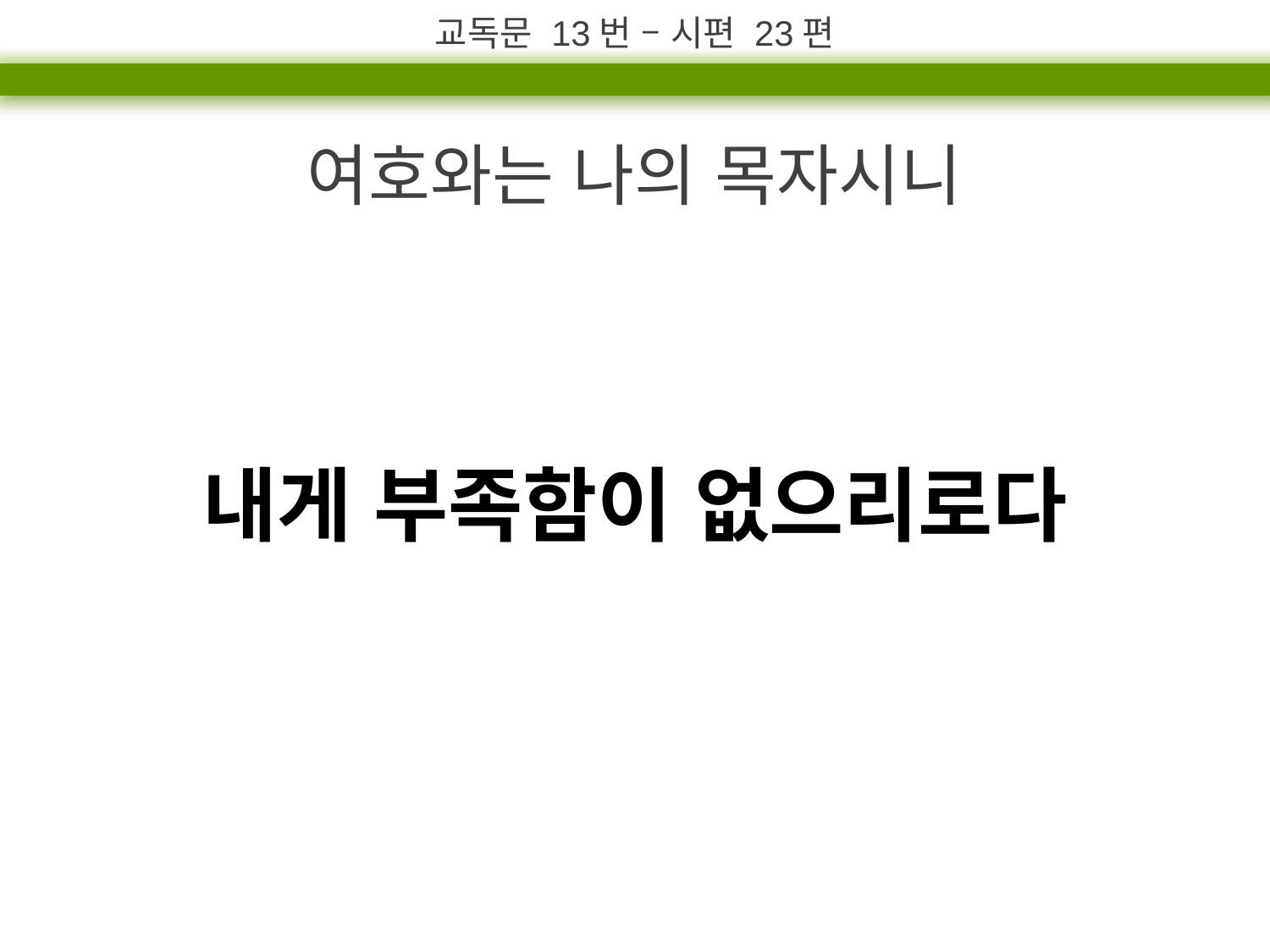

교독문 13번 – 시편 23편

여호와는 나의 목자시니
내게 부족함이 없으리로다